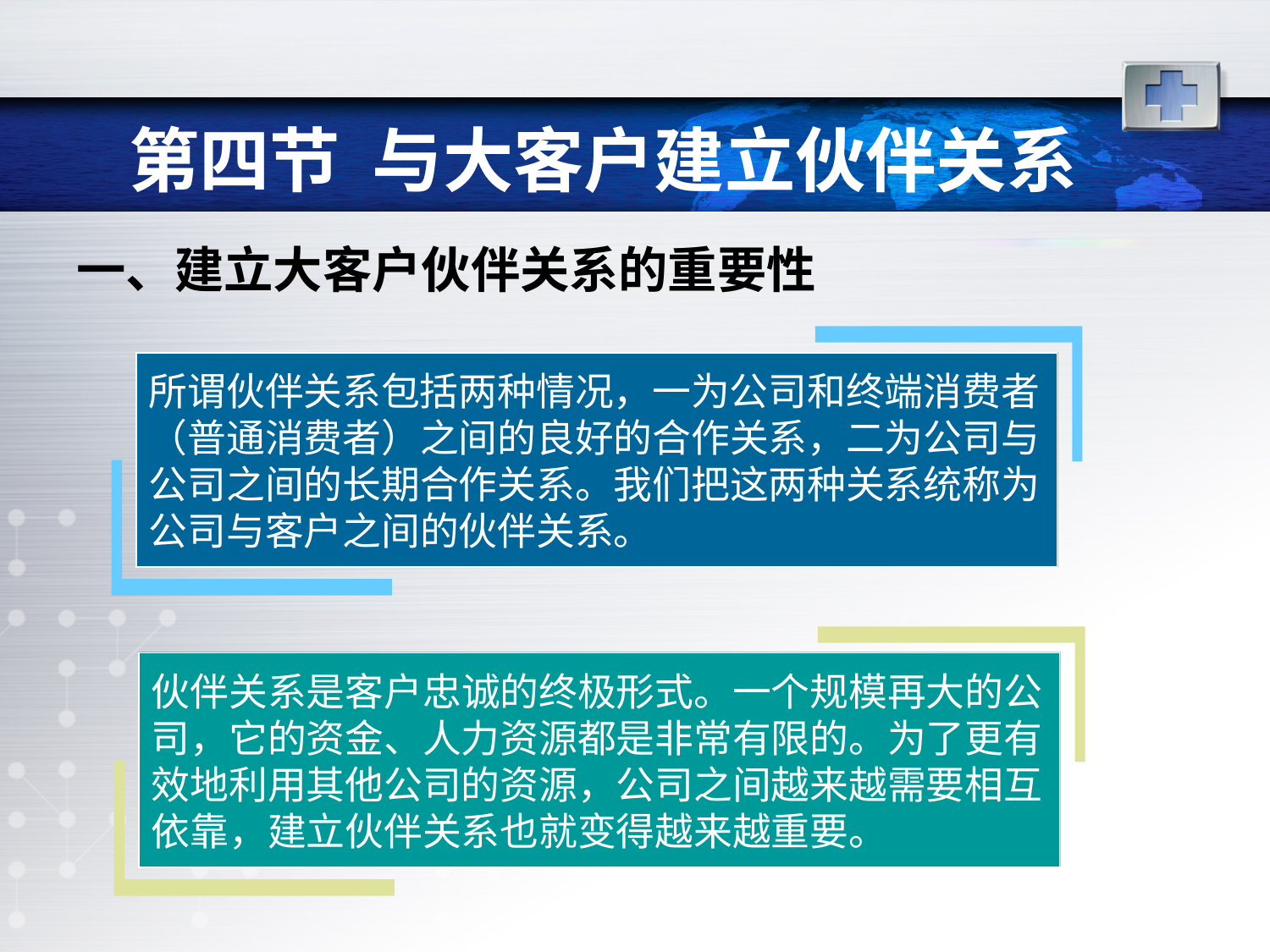

# 第四节  与大客户建立伙伴关系
一、建立大客户伙伴关系的重要性

所谓伙伴关系包括两种情况，一为公司和终端消费者（普通消费者）之间的良好的合作关系，二为公司与公司之间的长期合作关系。我们把这两种关系统称为公司与客户之间的伙伴关系。

伙伴关系是客户忠诚的终极形式。一个规模再大的公司，它的资金、人力资源都是非常有限的。为了更有效地利用其他公司的资源，公司之间越来越需要相互依靠，建立伙伴关系也就变得越来越重要。